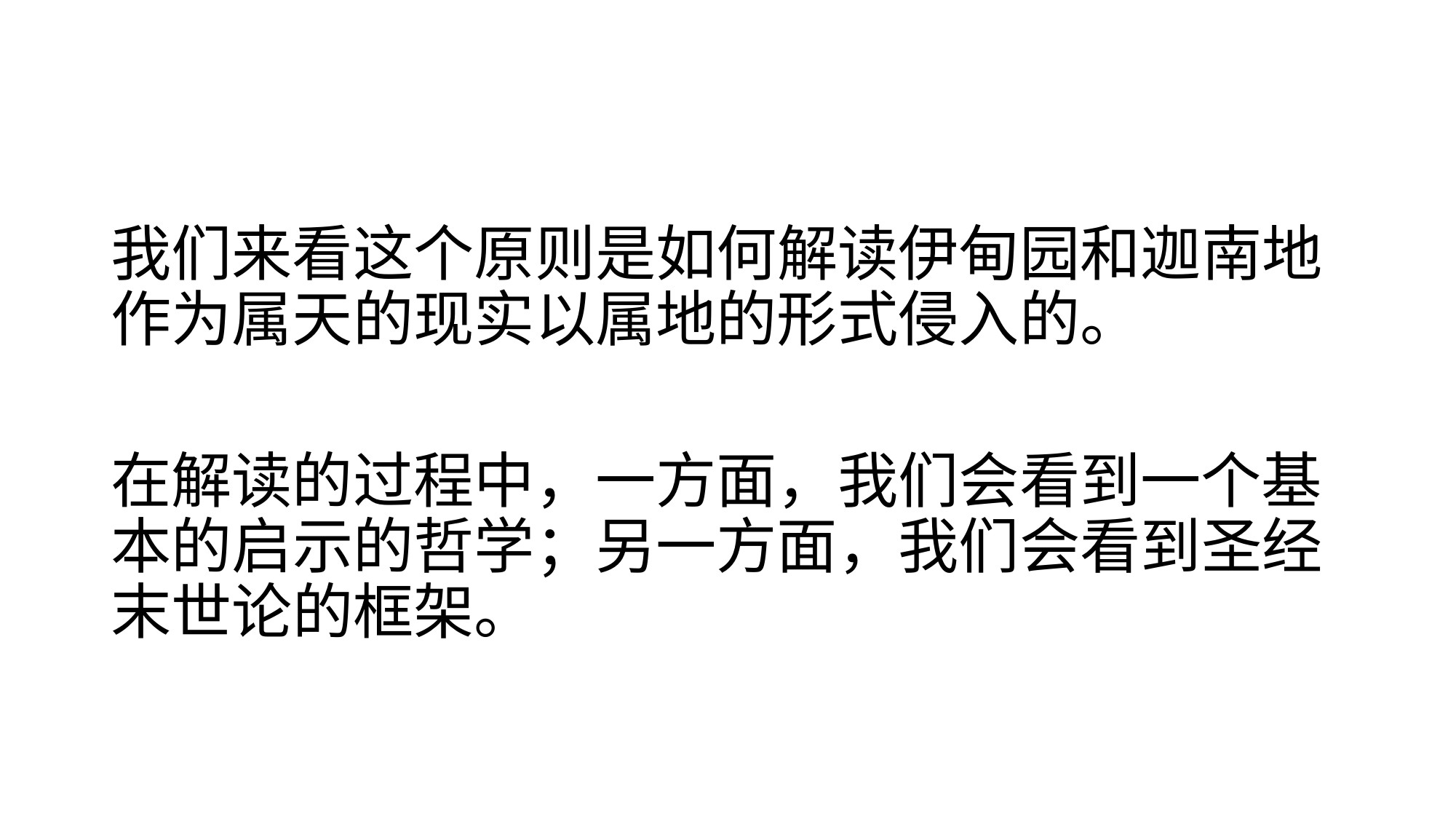

#
我们来看这个原则是如何解读伊甸园和迦南地作为属天的现实以属地的形式侵入的。

在解读的过程中，一方面，我们会看到一个基本的启示的哲学；另一方面，我们会看到圣经末世论的框架。